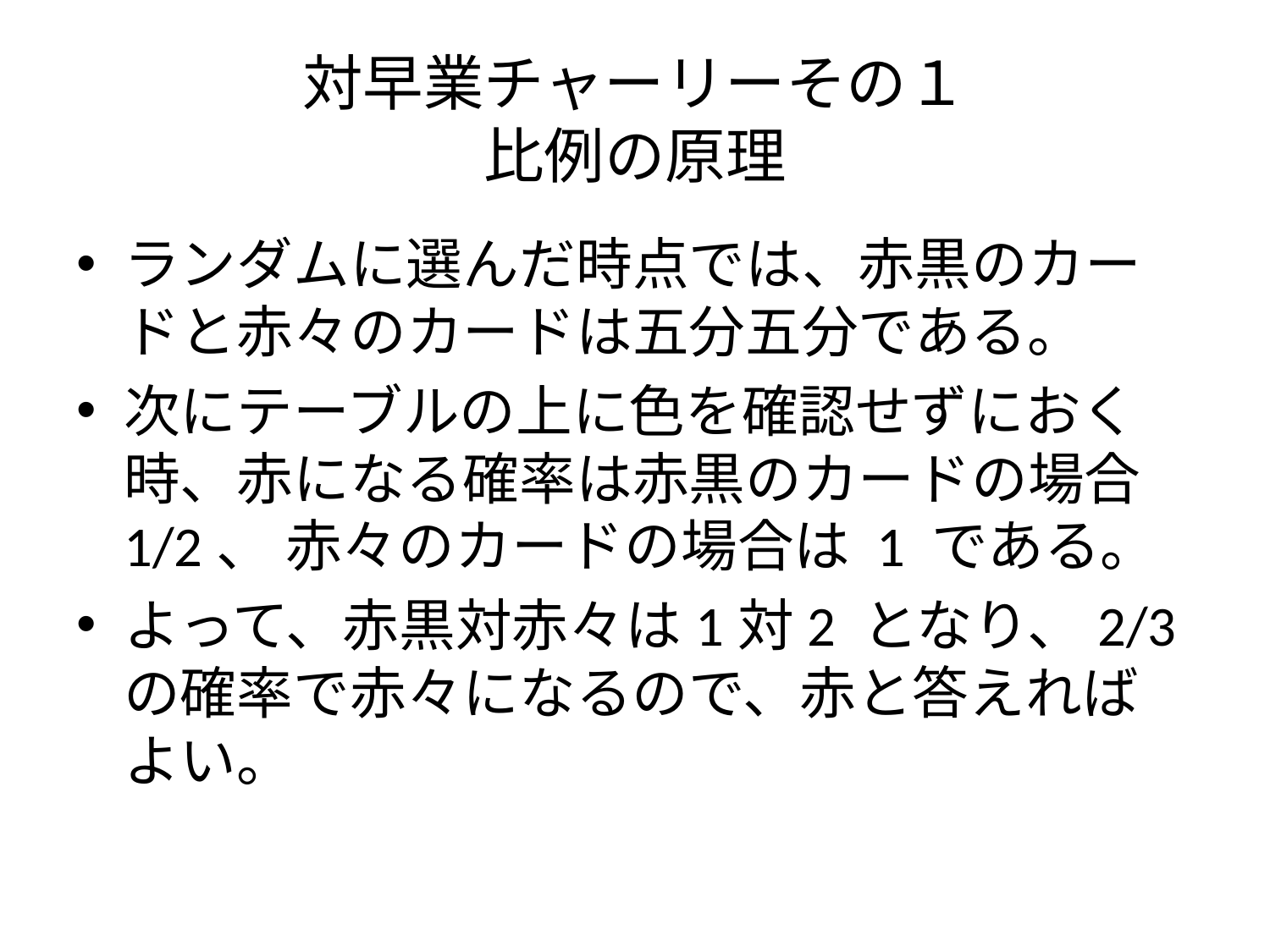

# 対早業チャーリーその１ 比例の原理
ランダムに選んだ時点では、赤黒のカードと赤々のカードは五分五分である。
次にテーブルの上に色を確認せずにおく時、赤になる確率は赤黒のカードの場合1/2、 赤々のカードの場合は 1 である。
よって、赤黒対赤々は1対2 となり、2/3 の確率で赤々になるので、赤と答えればよい。